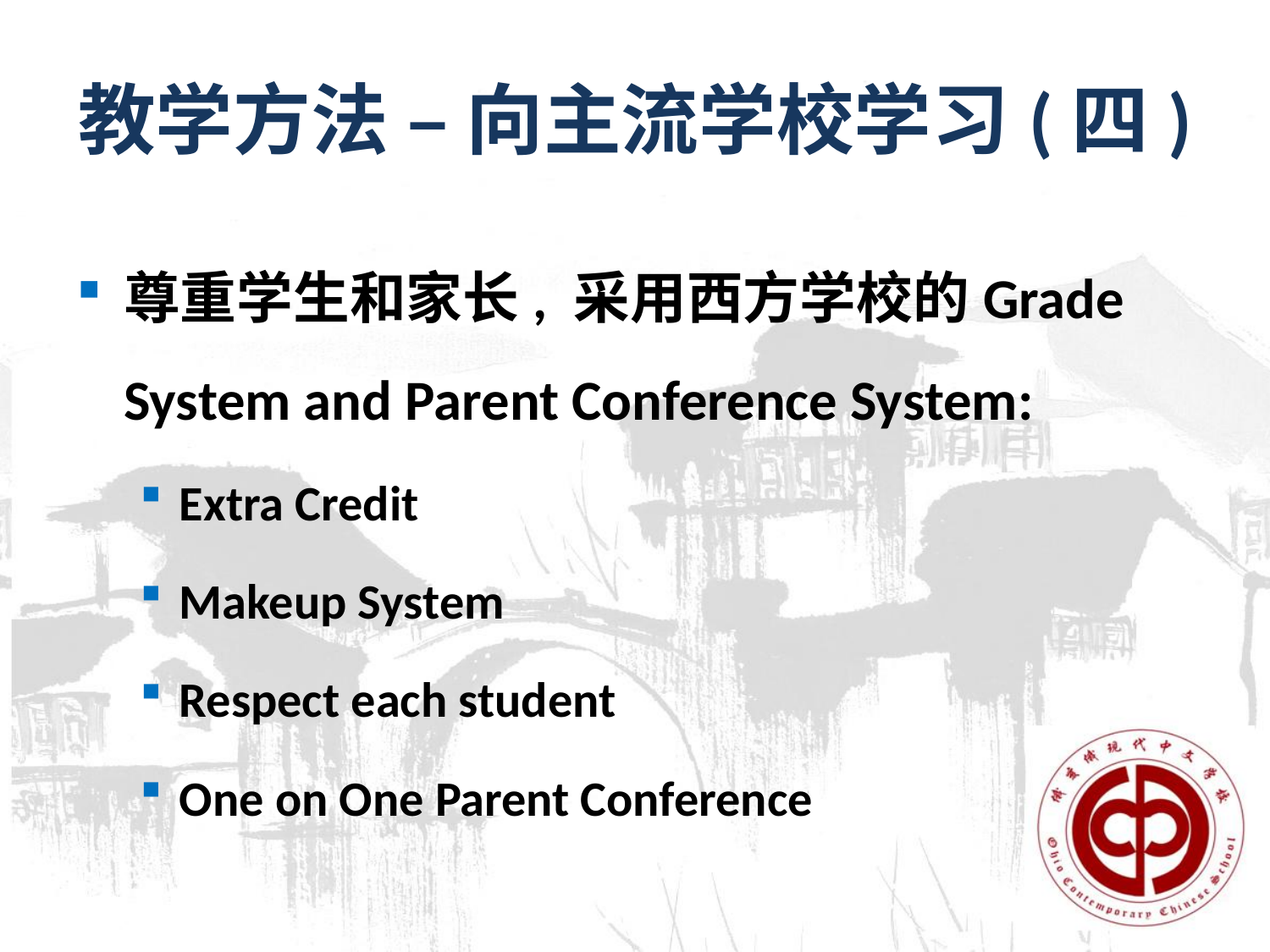

# 教学方法 – 向主流学校学习(四)
尊重学生和家长, 采用西方学校的Grade System and Parent Conference System:
Extra Credit
Makeup System
Respect each student
One on One Parent Conference